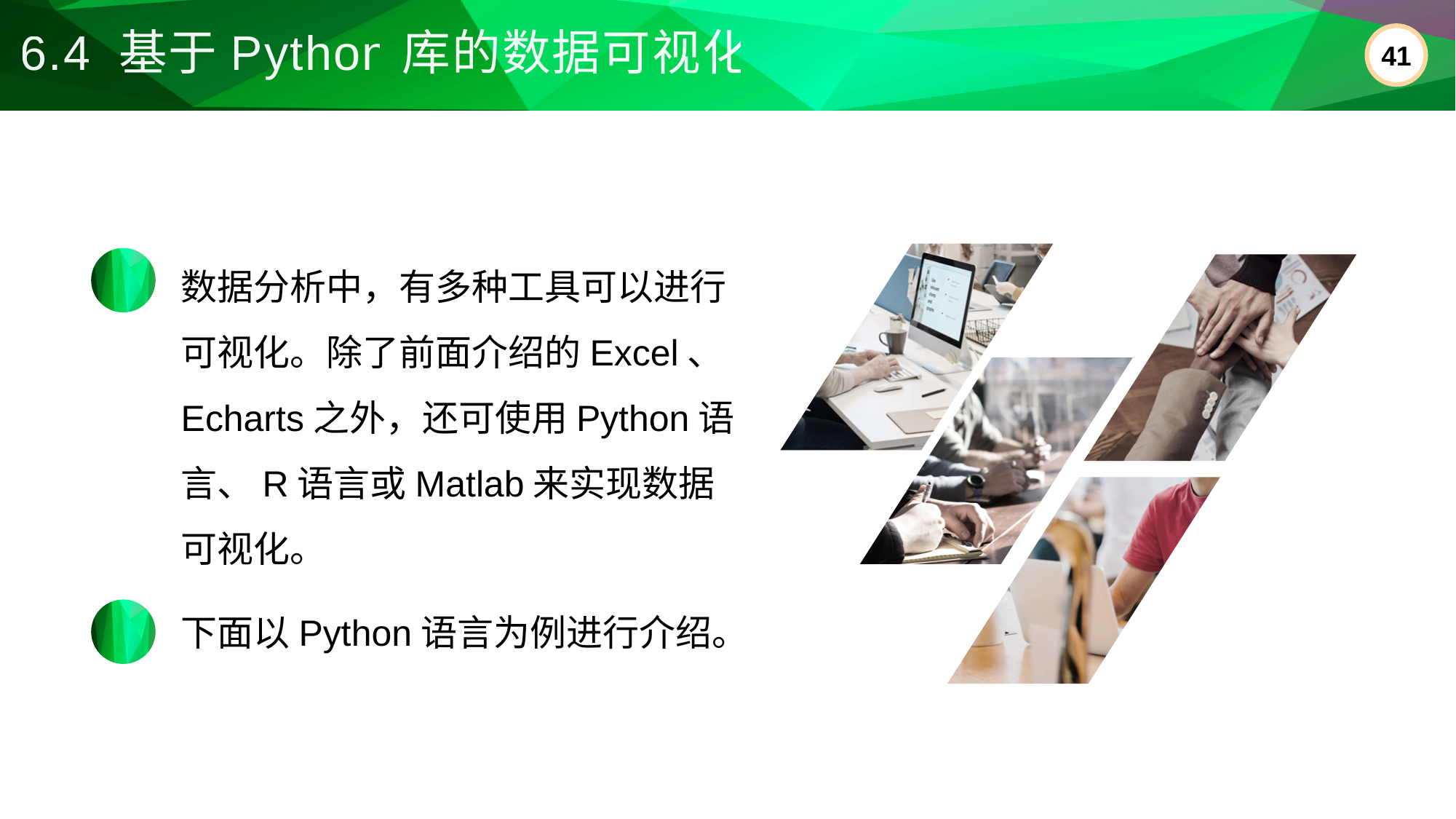

6.4 基于Python库的数据可视化
数据分析中，有多种工具可以进行可视化。除了前面介绍的Excel、Echarts之外，还可使用Python语言、R语言或Matlab来实现数据可视化。
下面以Python语言为例进行介绍。